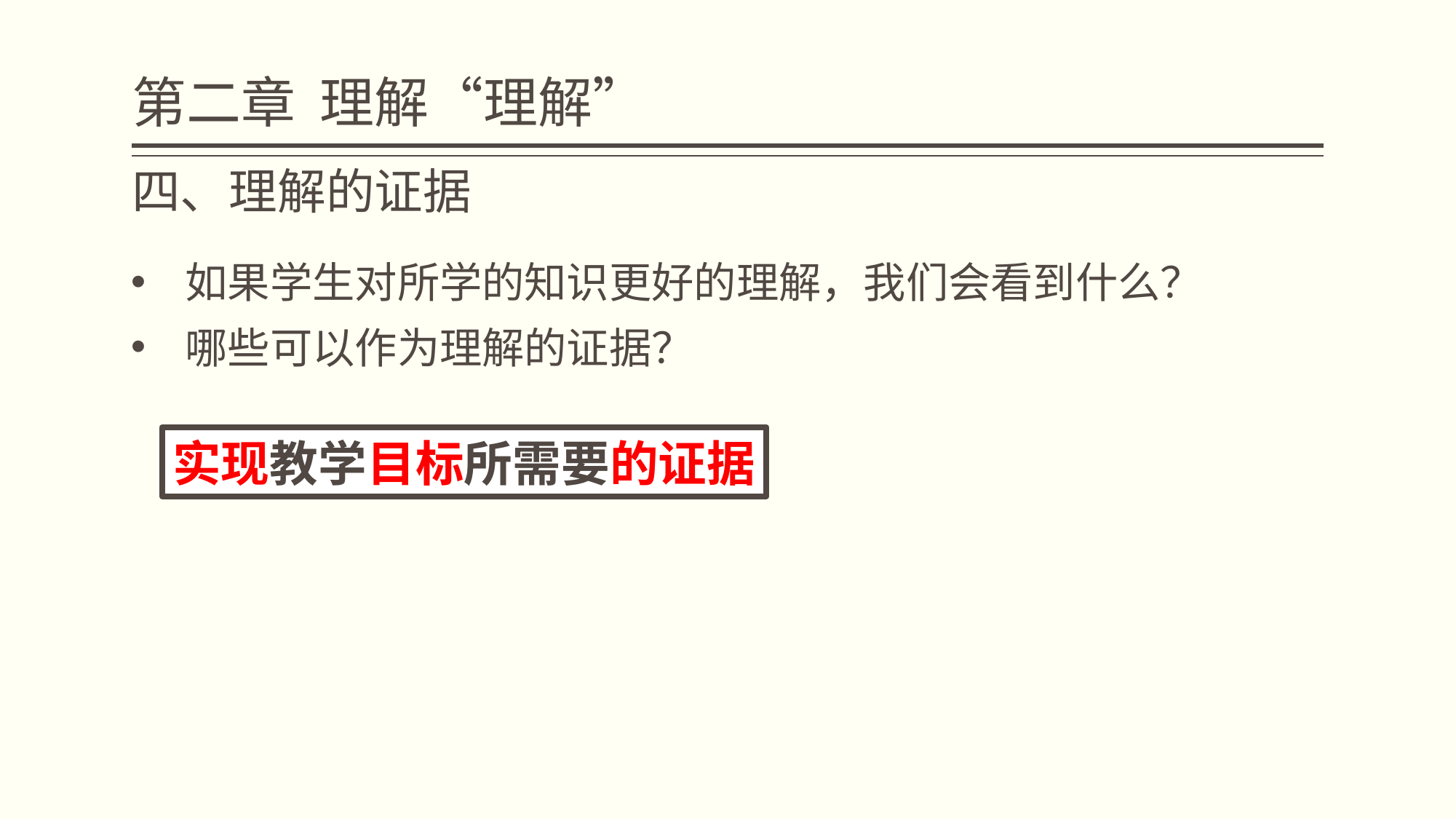

# 第二章  理解“理解”
四、理解的证据
如果学生对所学的知识更好的理解，我们会看到什么？
哪些可以作为理解的证据？
实现教学目标所需要的证据